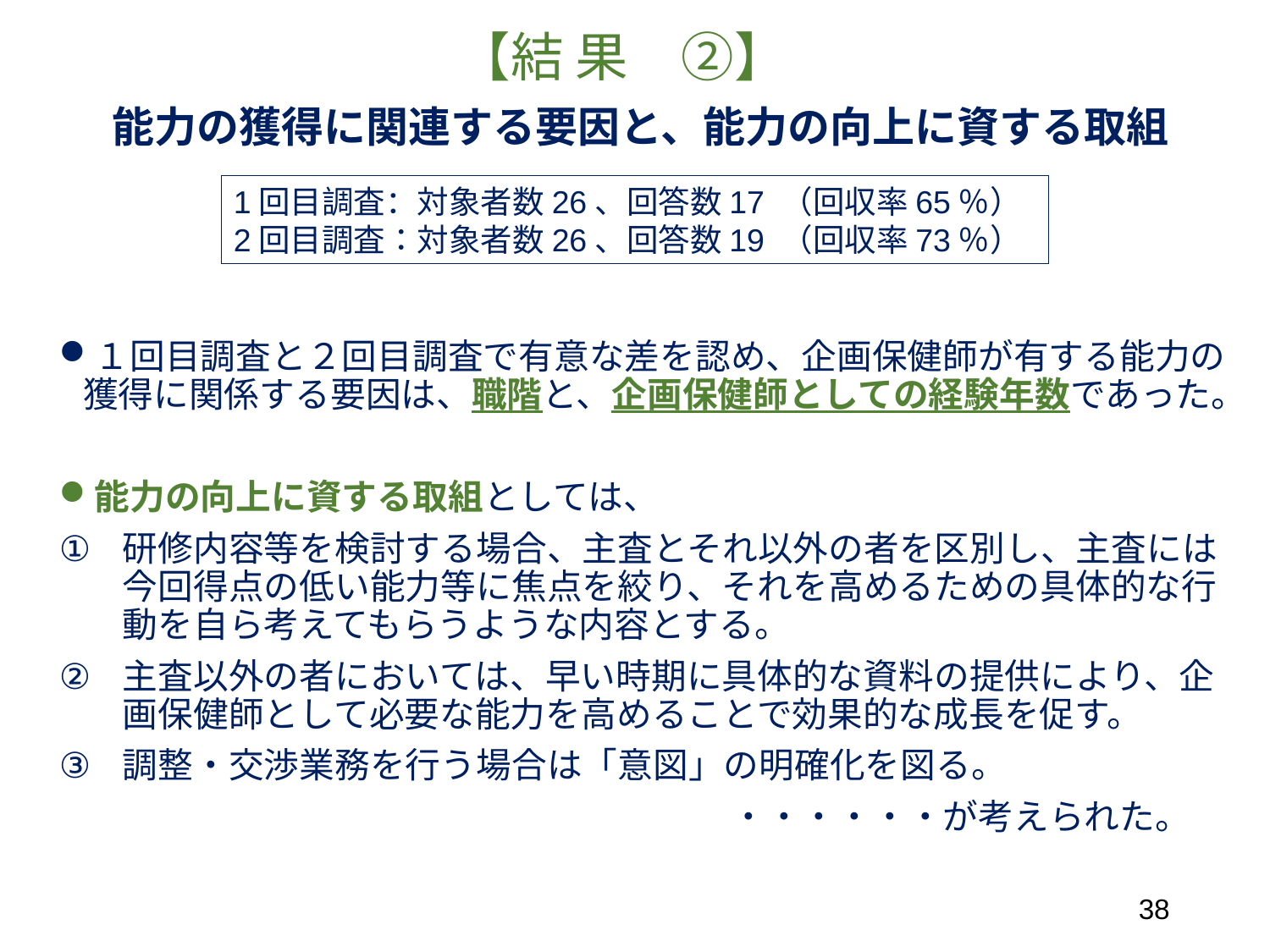

# 【結 果　②】
能力の獲得に関連する要因と、能力の向上に資する取組
1回目調査：対象者数26、回答数17 （回収率65％）
2回目調査：対象者数26、回答数19 （回収率73％）
１回目調査と２回目調査で有意な差を認め、企画保健師が有する能力の獲得に関係する要因は、職階と、企画保健師としての経験年数であった。

能力の向上に資する取組としては、
研修内容等を検討する場合、主査とそれ以外の者を区別し、主査には今回得点の低い能力等に焦点を絞り、それを高めるための具体的な行動を自ら考えてもらうような内容とする。
主査以外の者においては、早い時期に具体的な資料の提供により、企画保健師として必要な能力を高めることで効果的な成長を促す。
調整・交渉業務を行う場合は「意図」の明確化を図る。
　　　　　　　　　　　　　　　　　　　・・・・・・が考えられた。
38